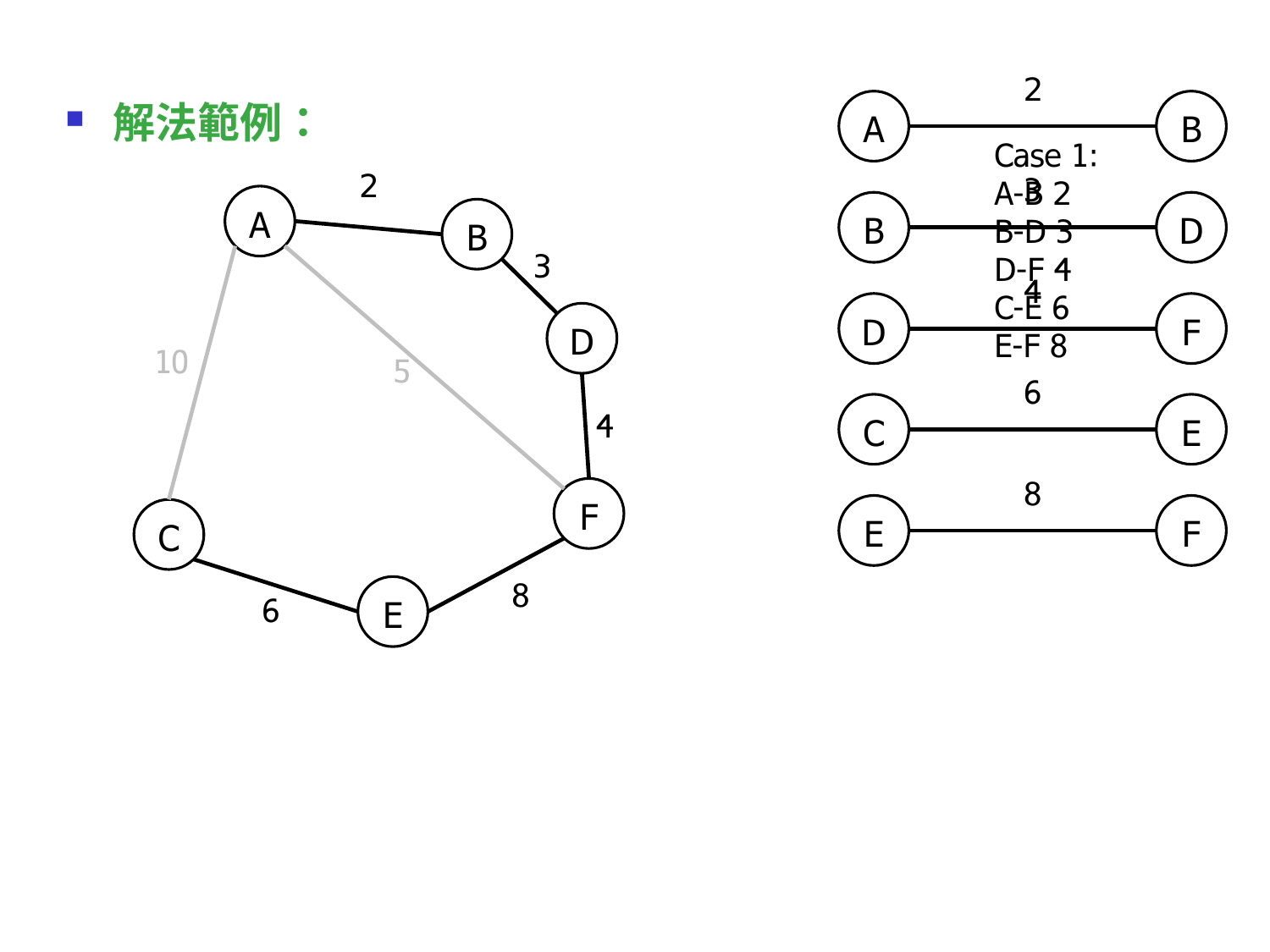

2
A
B
解法範例：

Case 1:
A-B 2
B-D 3
D-F 4
C-E 6
E-F 8
2
3
B
D
A
B
3
4
D
F
D
10
5
6
C
E
4
8
E
F
F
C
8
E
6